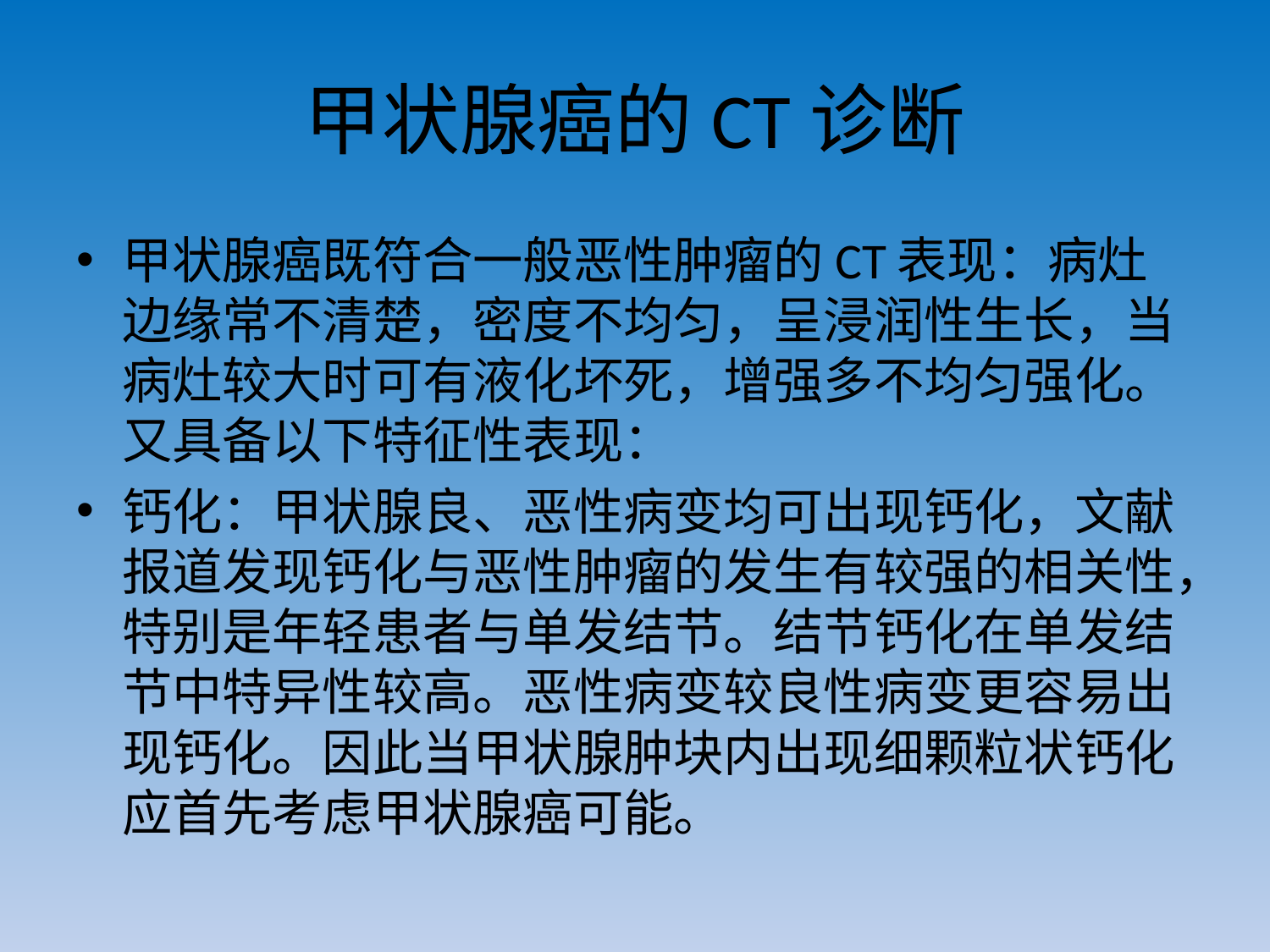

# 甲状腺癌的CT诊断
甲状腺癌既符合一般恶性肿瘤的CT表现：病灶边缘常不清楚，密度不均匀，呈浸润性生长，当病灶较大时可有液化坏死，增强多不均匀强化。又具备以下特征性表现：
钙化：甲状腺良、恶性病变均可出现钙化，文献报道发现钙化与恶性肿瘤的发生有较强的相关性，特别是年轻患者与单发结节。结节钙化在单发结节中特异性较高。恶性病变较良性病变更容易出现钙化。因此当甲状腺肿块内出现细颗粒状钙化应首先考虑甲状腺癌可能。